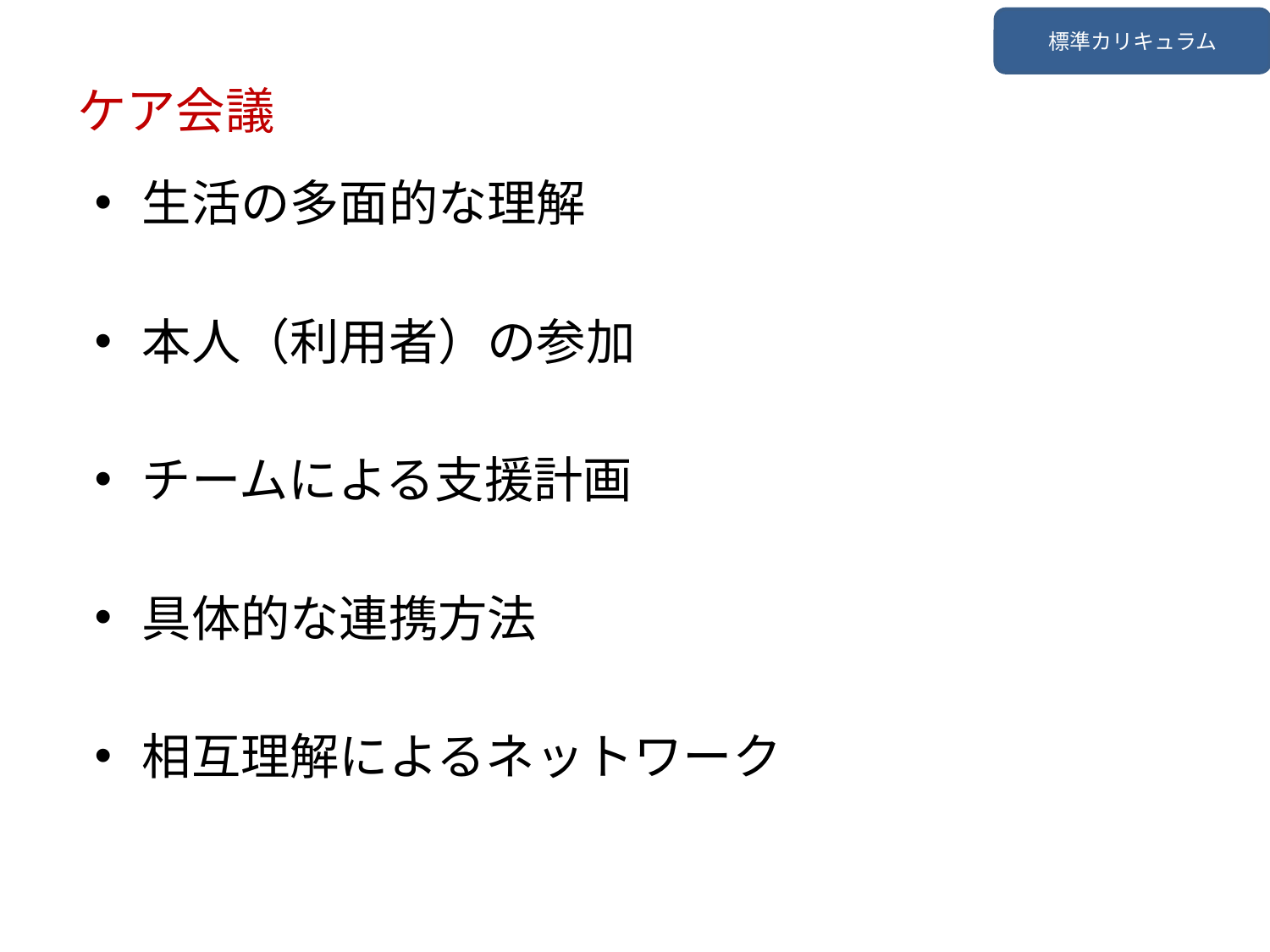

標準カリキュラム
ケア会議
生活の多面的な理解

本人（利用者）の参加

チームによる支援計画

具体的な連携方法

相互理解によるネットワーク